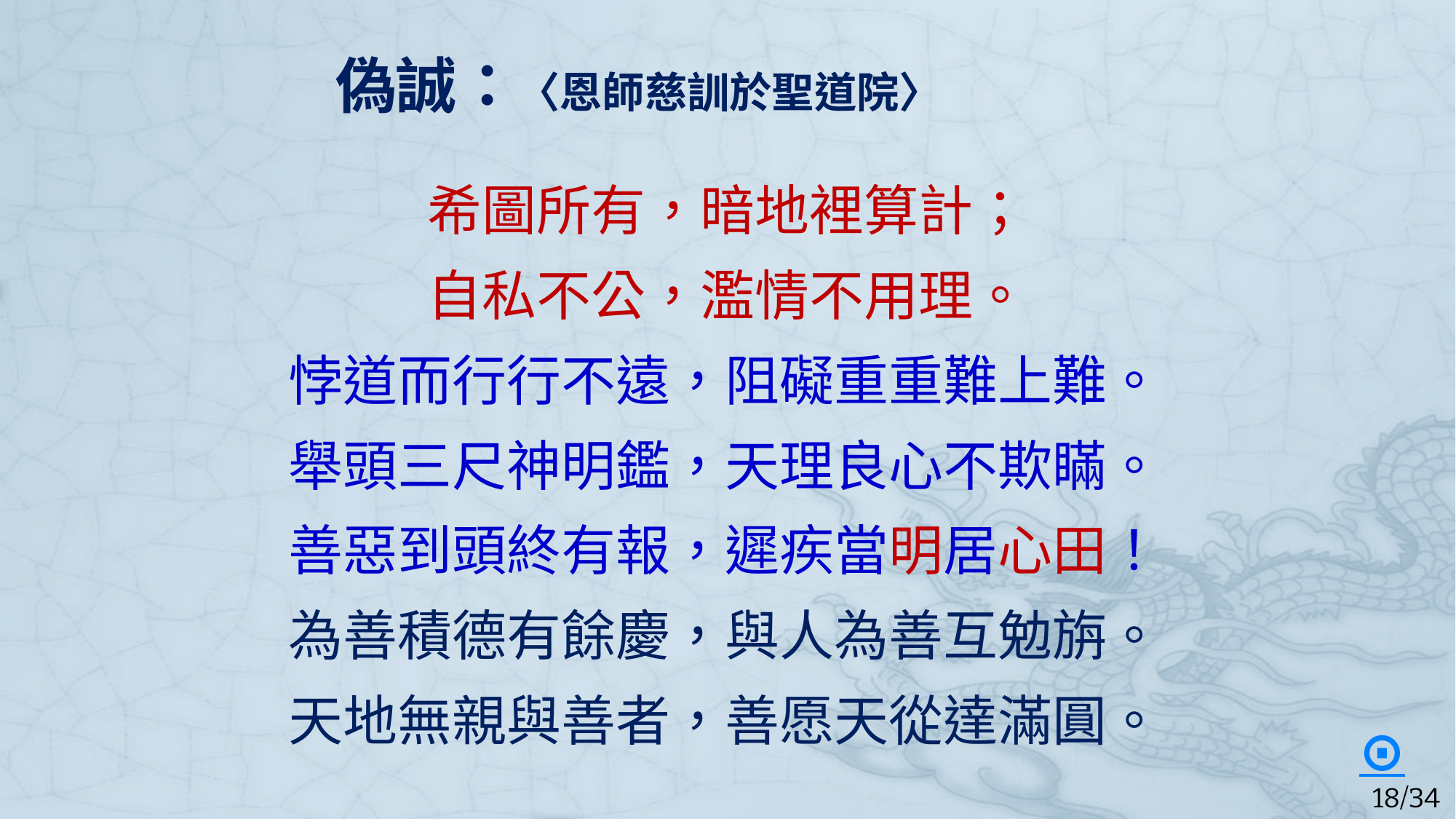

偽誠：〈恩師慈訓於聖道院〉
希圖所有，暗地裡算計；
自私不公，濫情不用理。
    悖道而行行不遠，阻礙重重難上難。
    舉頭三尺神明鑑，天理良心不欺瞞。
    善惡到頭終有報，遲疾當明居心田！
    為善積德有餘慶，與人為善互勉旃。
    天地無親與善者，善愿天從達滿圓。
⊙
18/34